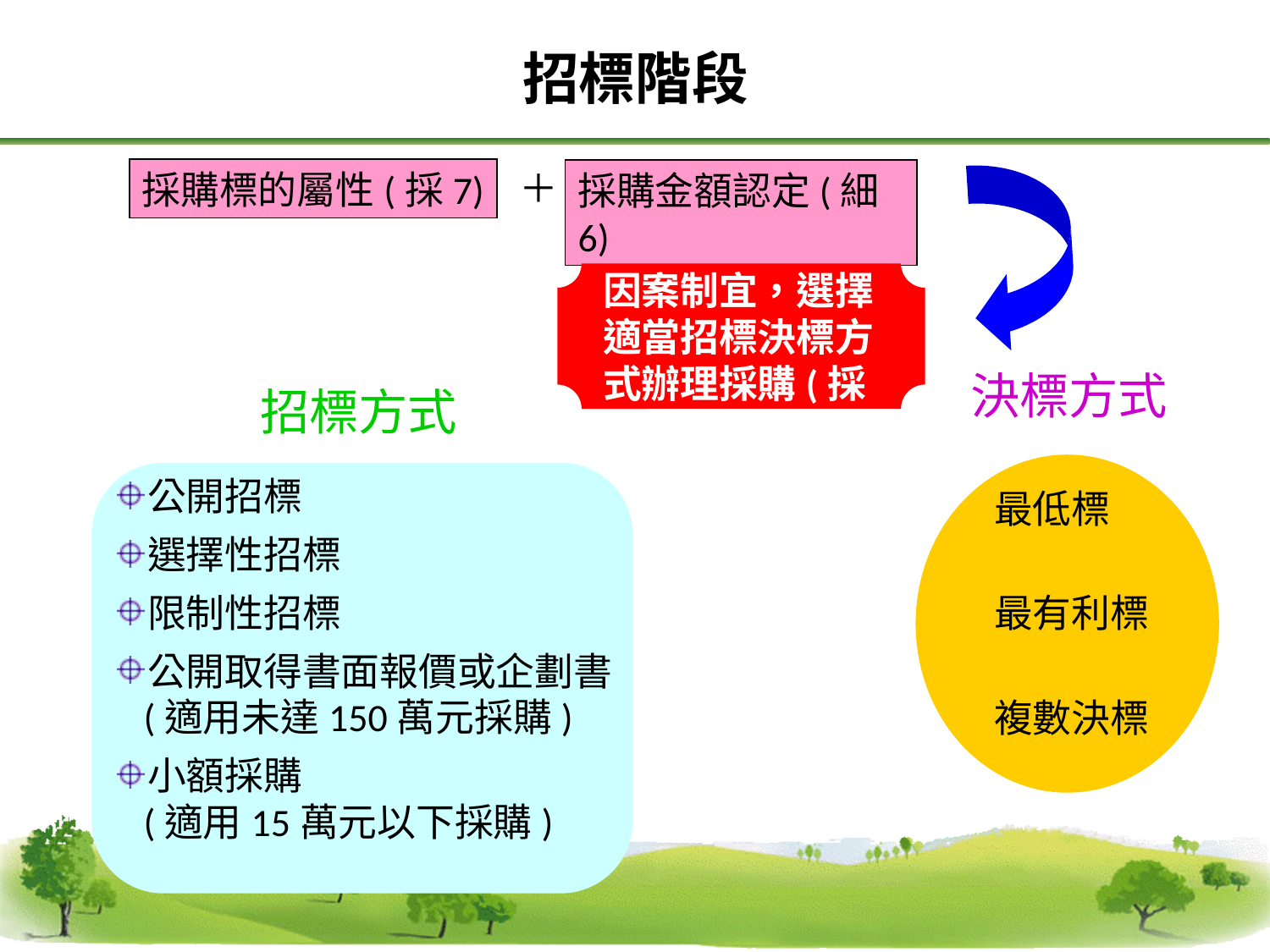

招標階段
＋
採購標的屬性(採7)
採購金額認定(細6)

因案制宜，選擇適當招標決標方式辦理採購(採6)

決標方式
招標方式

公開招標
選擇性招標
限制性招標
公開取得書面報價或企劃書
   (適用未達150萬元採購)
小額採購
   (適用15萬元以下採購)

最低標
最有利標
複數決標